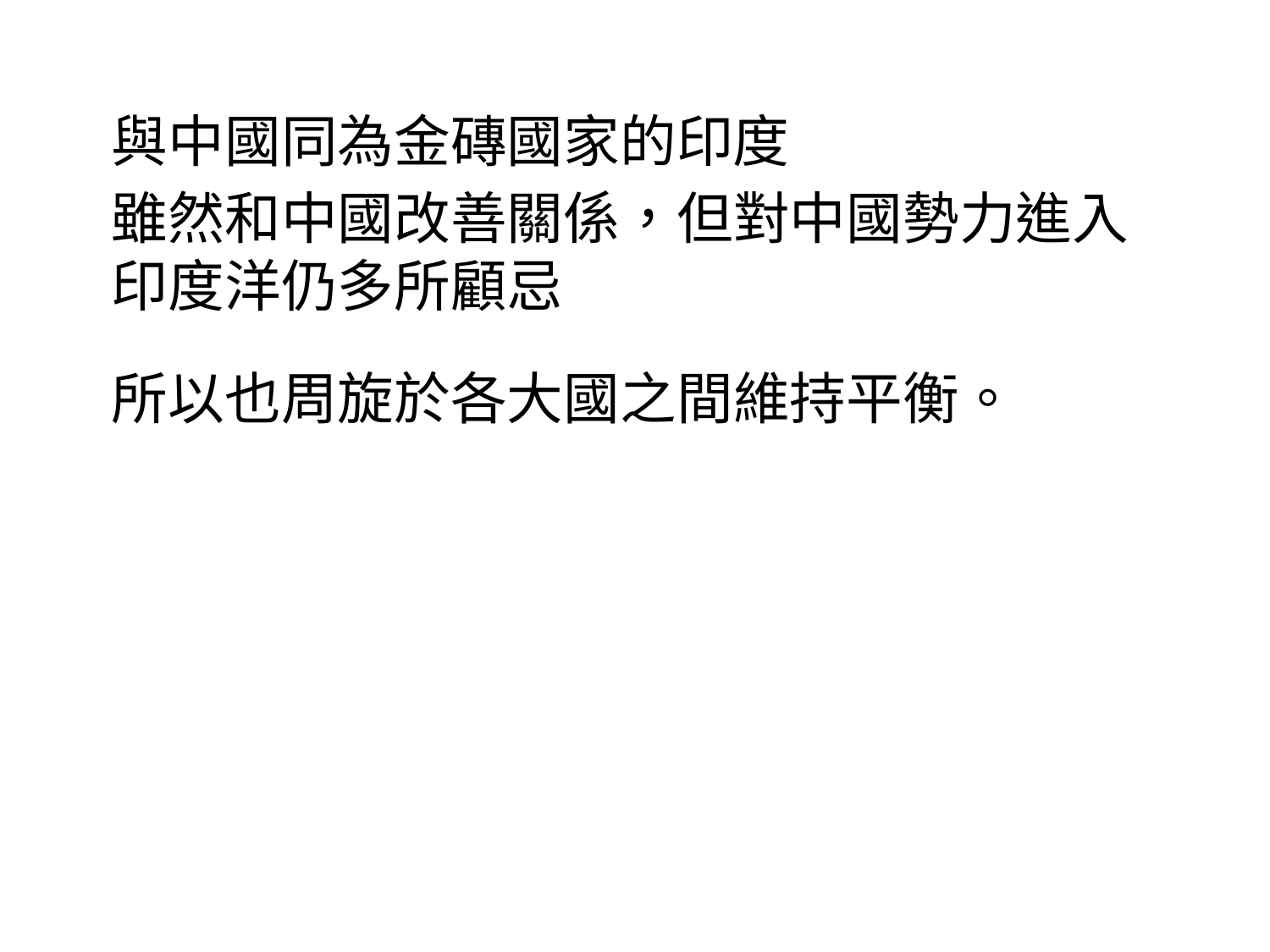

與中國同為金磚國家的印度
雖然和中國改善關係，但對中國勢力進入印度洋仍多所顧忌
所以也周旋於各大國之間維持平衡。